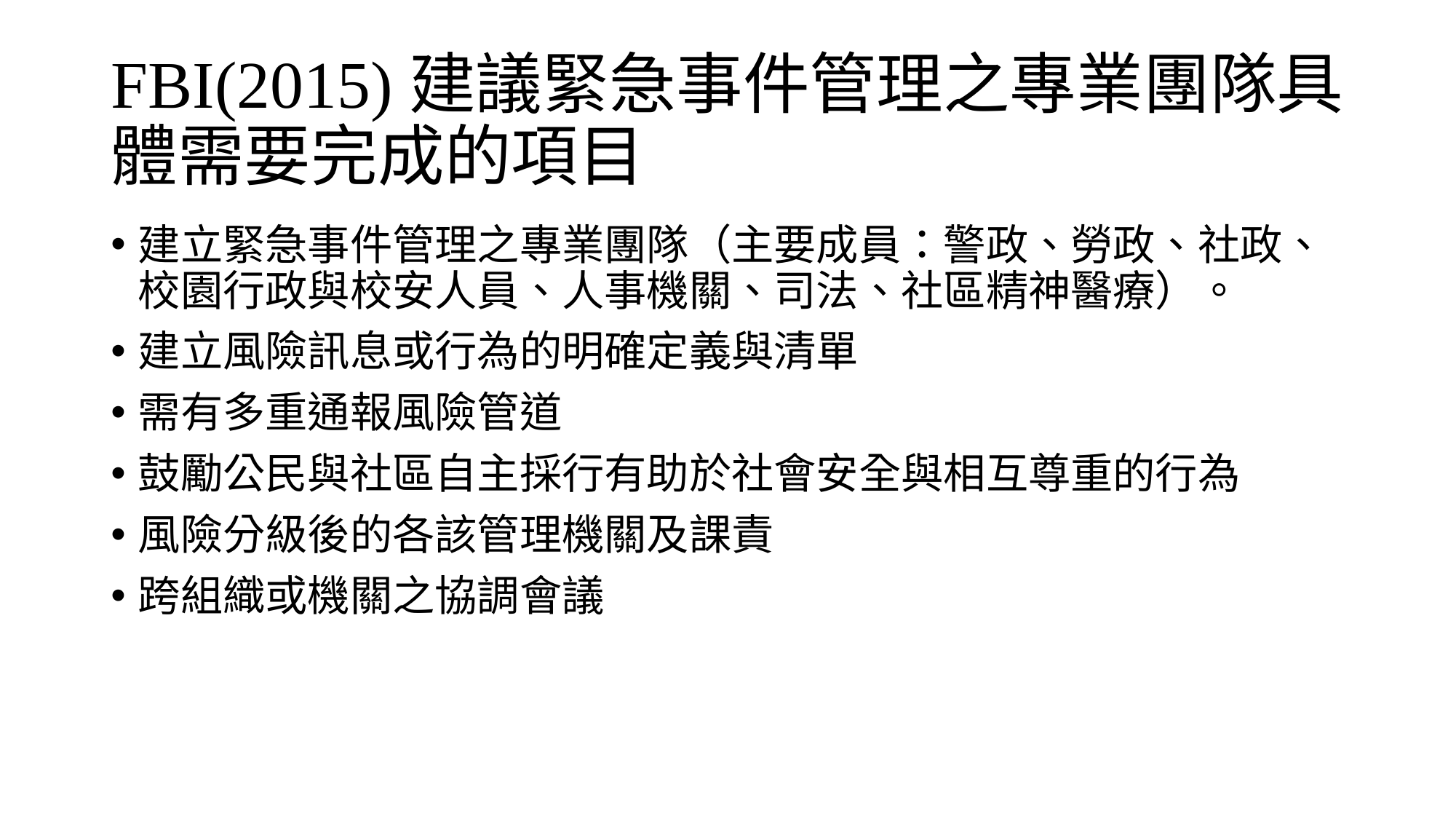

# FBI(2015)建議緊急事件管理之專業團隊具體需要完成的項目
建立緊急事件管理之專業團隊（主要成員：警政、勞政、社政、校園行政與校安人員、人事機關、司法、社區精神醫療）。
建立風險訊息或行為的明確定義與清單
需有多重通報風險管道
鼓勵公民與社區自主採行有助於社會安全與相互尊重的行為
風險分級後的各該管理機關及課責
跨組織或機關之協調會議